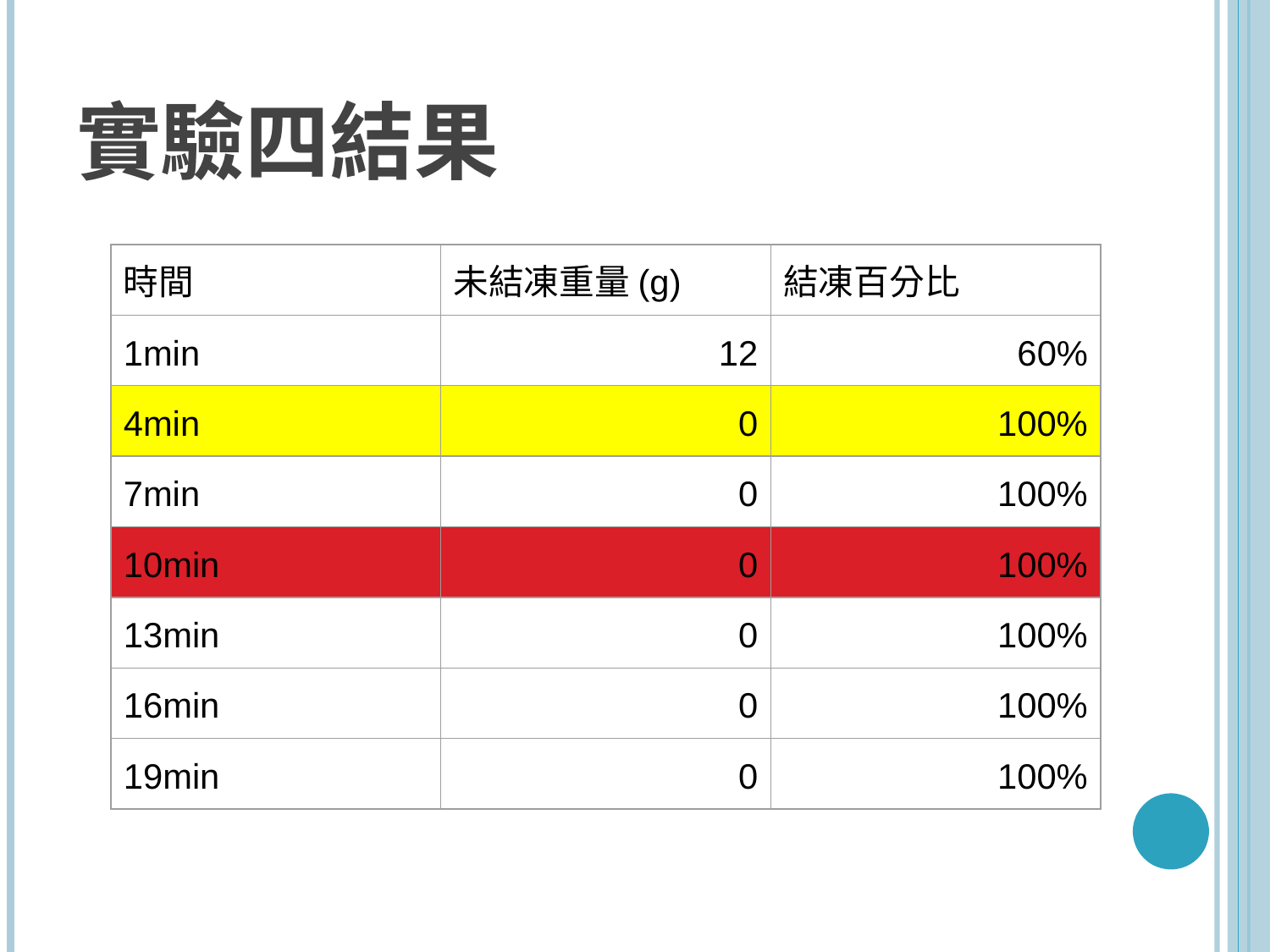

# 實驗四結果

| 時間 | 未結凍重量(g) | 結凍百分比 |
| --- | --- | --- |
| 1min | 12 | 60% |
| 4min | 0 | 100% |
| 7min | 0 | 100% |
| 10min | 0 | 100% |
| 13min | 0 | 100% |
| 16min | 0 | 100% |
| 19min | 0 | 100% |